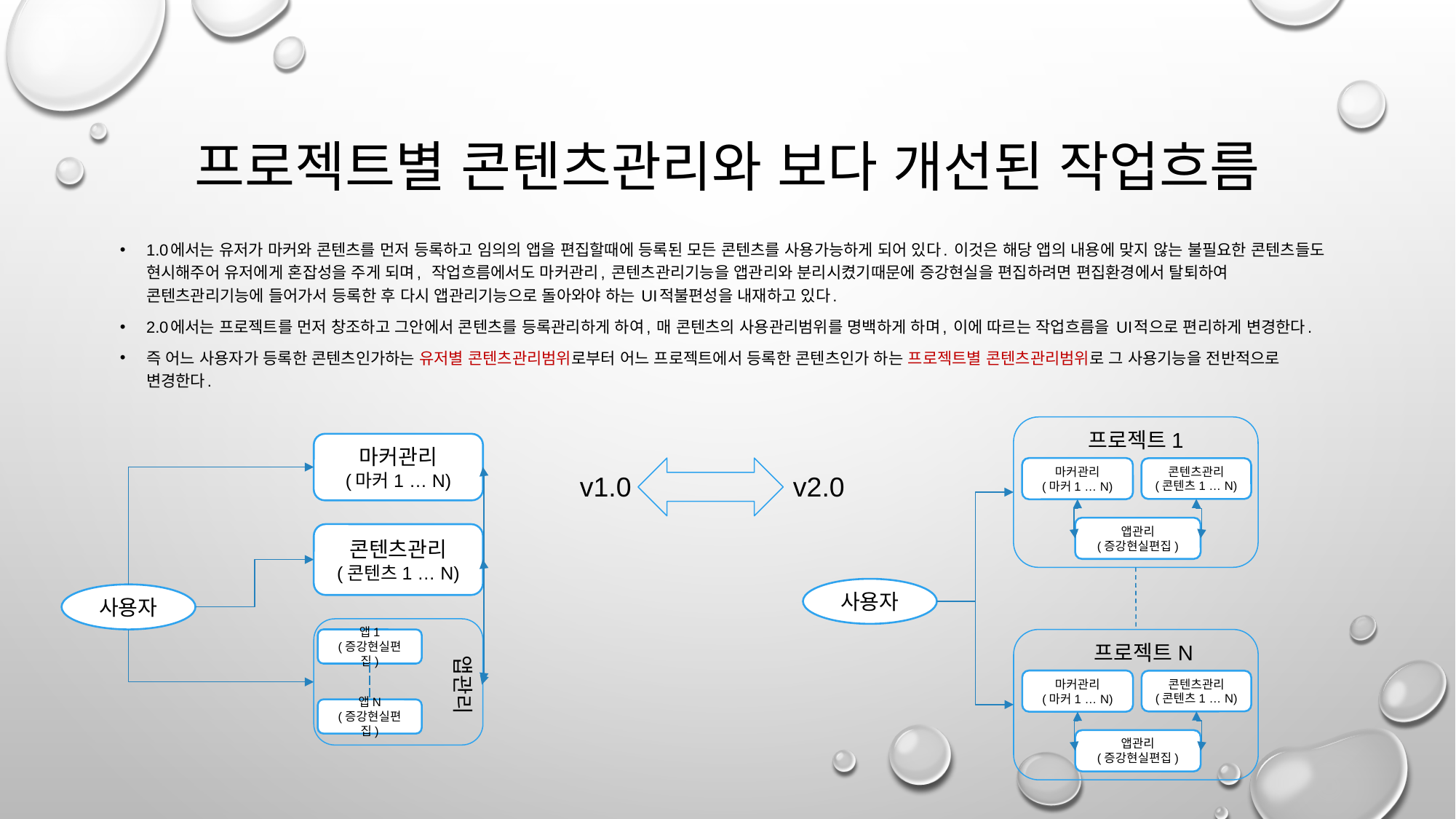

# 프로젝트별 콘텐츠관리와 보다 개선된 작업흐름
1.0에서는 유저가 마커와 콘텐츠를 먼저 등록하고 임의의 앱을 편집할때에 등록된 모든 콘텐츠를 사용가능하게 되어 있다. 이것은 해당 앱의 내용에 맞지 않는 불필요한 콘텐츠들도 현시해주어 유저에게 혼잡성을 주게 되며,  작업흐름에서도 마커관리, 콘텐츠관리기능을 앱관리와 분리시켰기때문에 증강현실을 편집하려면 편집환경에서 탈퇴하여 콘텐츠관리기능에 들어가서 등록한 후 다시 앱관리기능으로 돌아와야 하는 UI적불편성을 내재하고 있다.
2.0에서는 프로젝트를 먼저 창조하고 그안에서 콘텐츠를 등록관리하게 하여, 매 콘텐츠의 사용관리범위를 명백하게 하며, 이에 따르는 작업흐름을 UI적으로 편리하게 변경한다.
즉 어느 사용자가 등록한 콘텐츠인가하는 유저별 콘텐츠관리범위로부터 어느 프로젝트에서 등록한 콘텐츠인가 하는 프로젝트별 콘텐츠관리범위로 그 사용기능을 전반적으로 변경한다.

프로젝트1
마커관리
(마커1 … N)
콘텐츠관리
(콘텐츠1 … N)
앱관리
(증강현실편집)
마커관리
(마커1 … N)

v1.0
v2.0
콘텐츠관리
(콘텐츠1 … N)
사용자
사용자

앱1
(증강현실편집)
앱관리
앱N
(증강현실편집)

프로젝트N
마커관리
(마커1 … N)
콘텐츠관리
(콘텐츠1 … N)
앱관리
(증강현실편집)